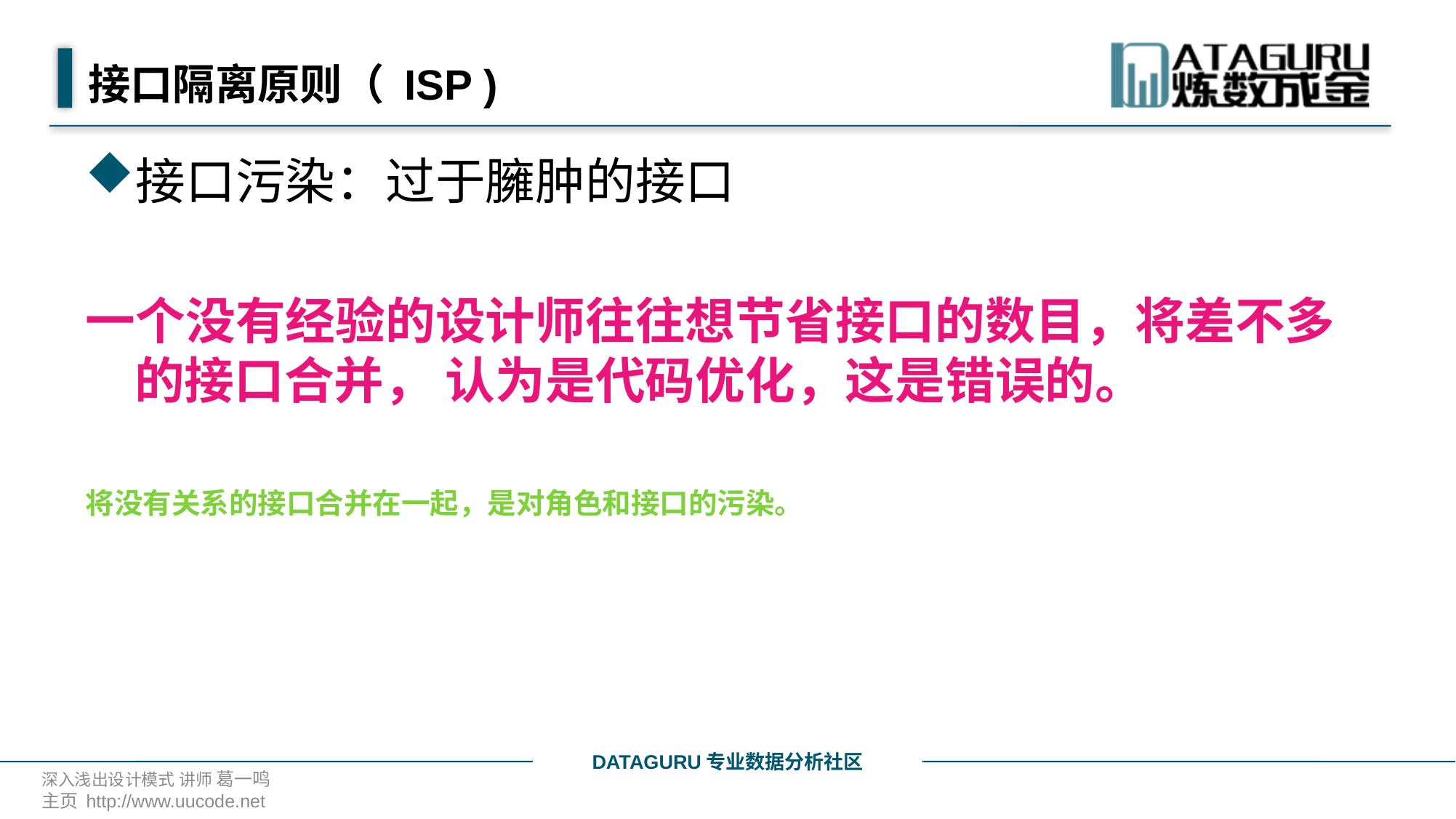

# 接口隔离原则（ ISP )
接口污染：过于臃肿的接口

一个没有经验的设计师往往想节省接口的数目，将差不多的接口合并， 认为是代码优化，这是错误的。

将没有关系的接口合并在一起，是对角色和接口的污染。